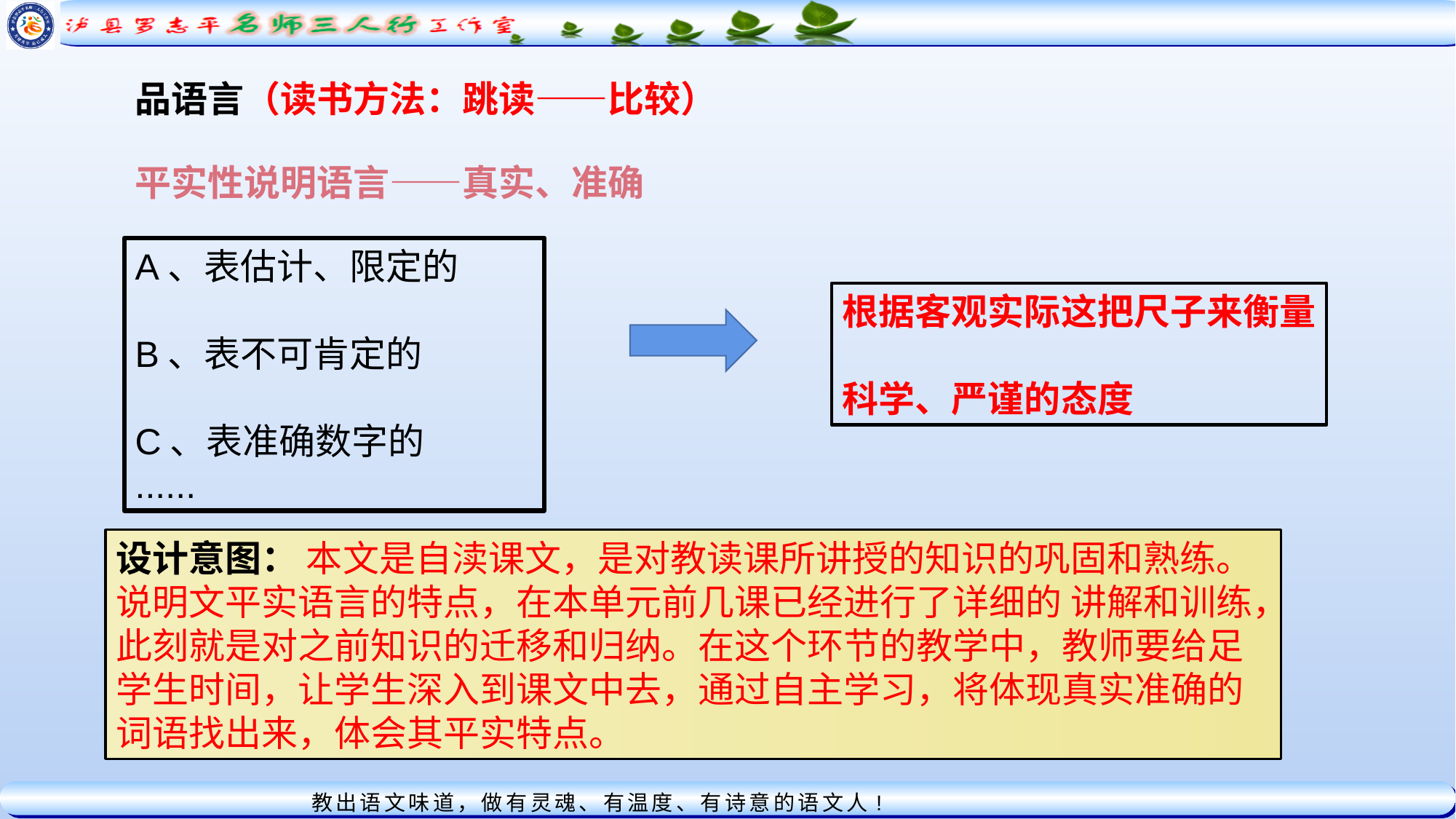

品语言（读书方法：跳读——比较）
平实性说明语言——真实、准确
A、表估计、限定的

B、表不可肯定的

C、表准确数字的
......
根据客观实际这把尺子来衡量

科学、严谨的态度

设计意图： 本文是自渎课文，是对教读课所讲授的知识的巩固和熟练。说明文平实语言的特点，在本单元前几课已经进行了详细的 讲解和训练，此刻就是对之前知识的迁移和归纳。在这个环节的教学中，教师要给足学生时间，让学生深入到课文中去，通过自主学习，将体现真实准确的词语找出来，体会其平实特点。